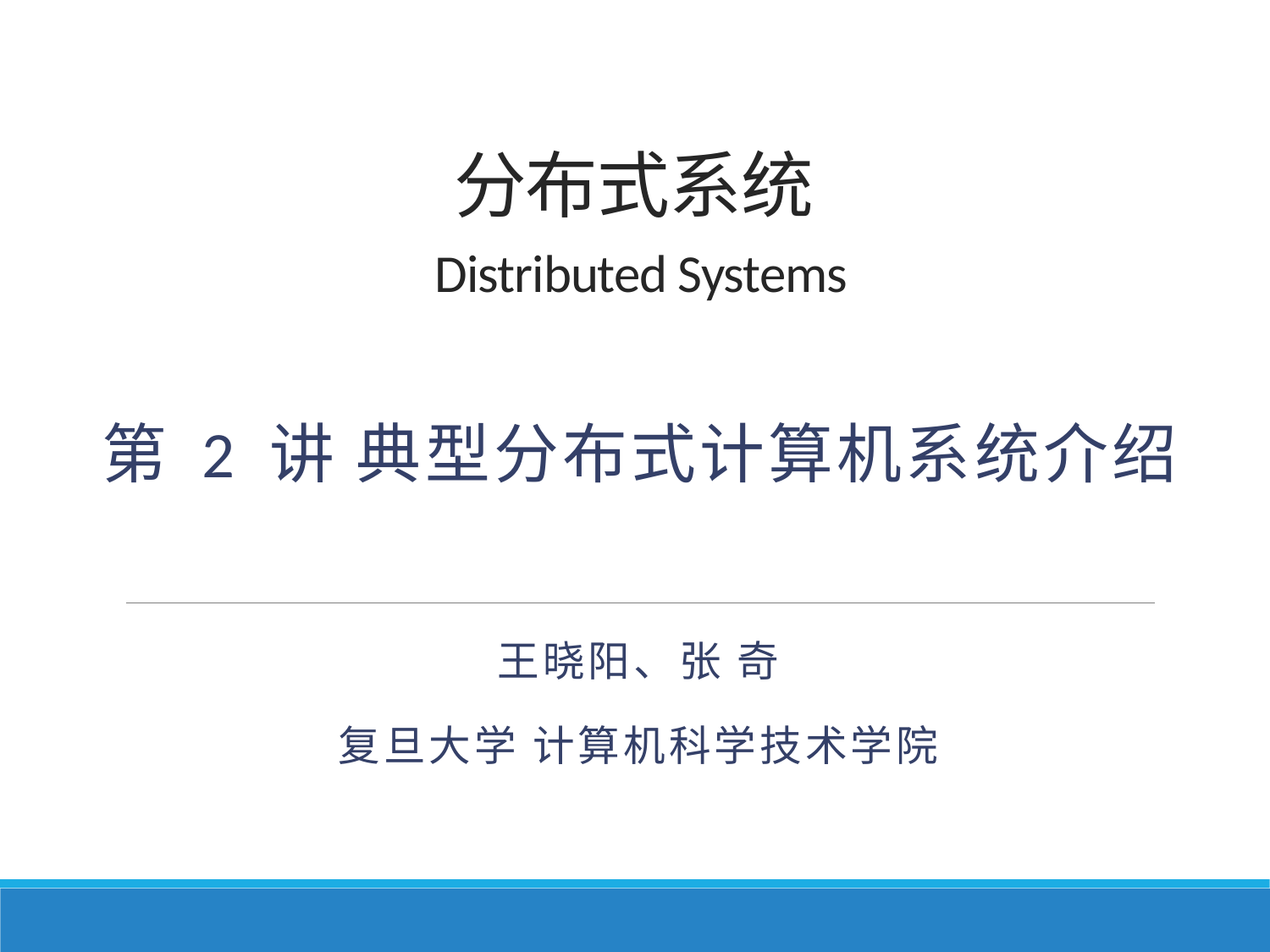

# 分布式系统 Distributed Systems 第 2 讲 典型分布式计算机系统介绍
王晓阳、张 奇
复旦大学 计算机科学技术学院